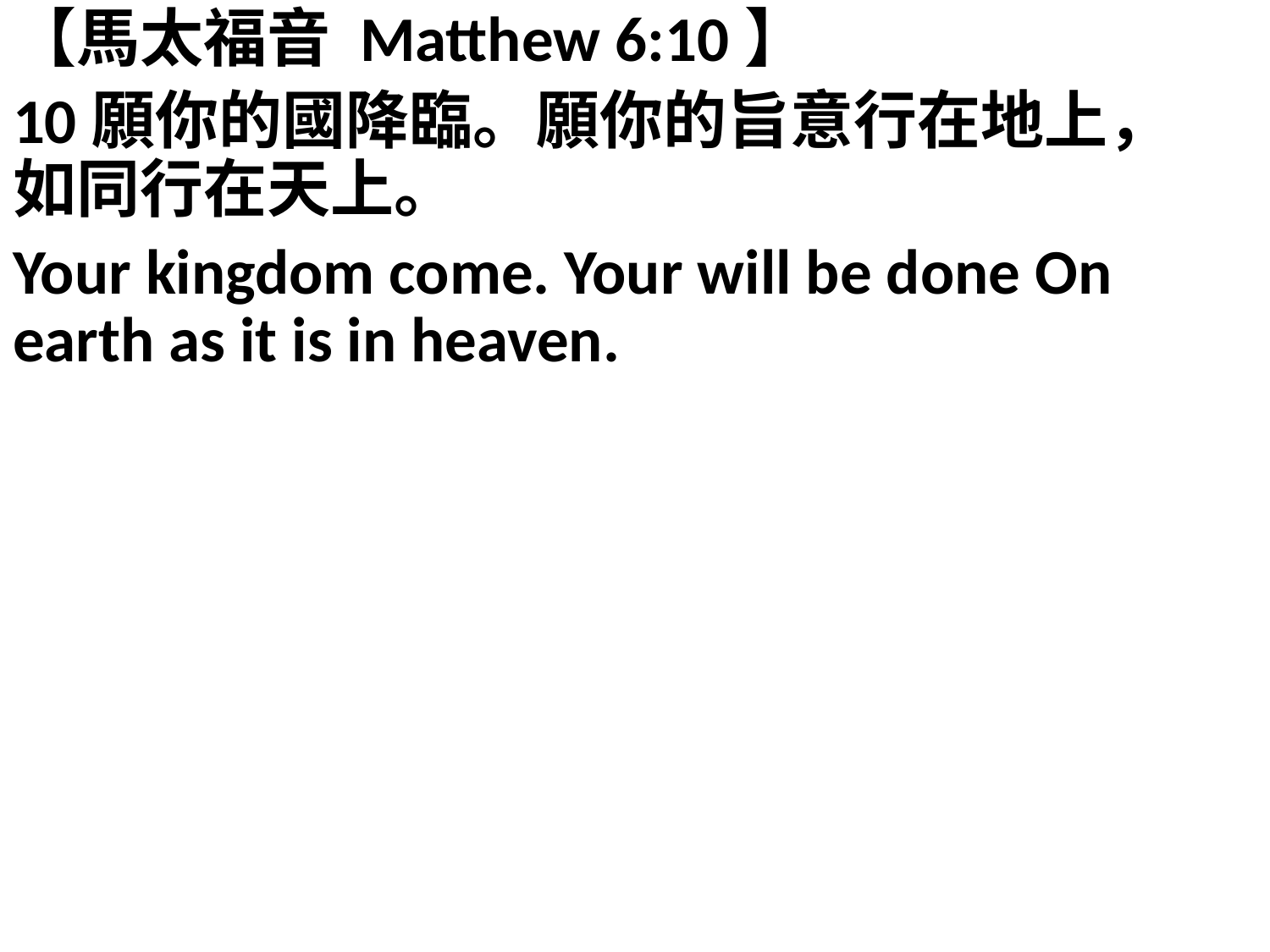

【馬太福音 Matthew 6:10】
10願你的國降臨。願你的旨意行在地上，如同行在天上。
Your kingdom come. Your will be done On earth as it is in heaven.